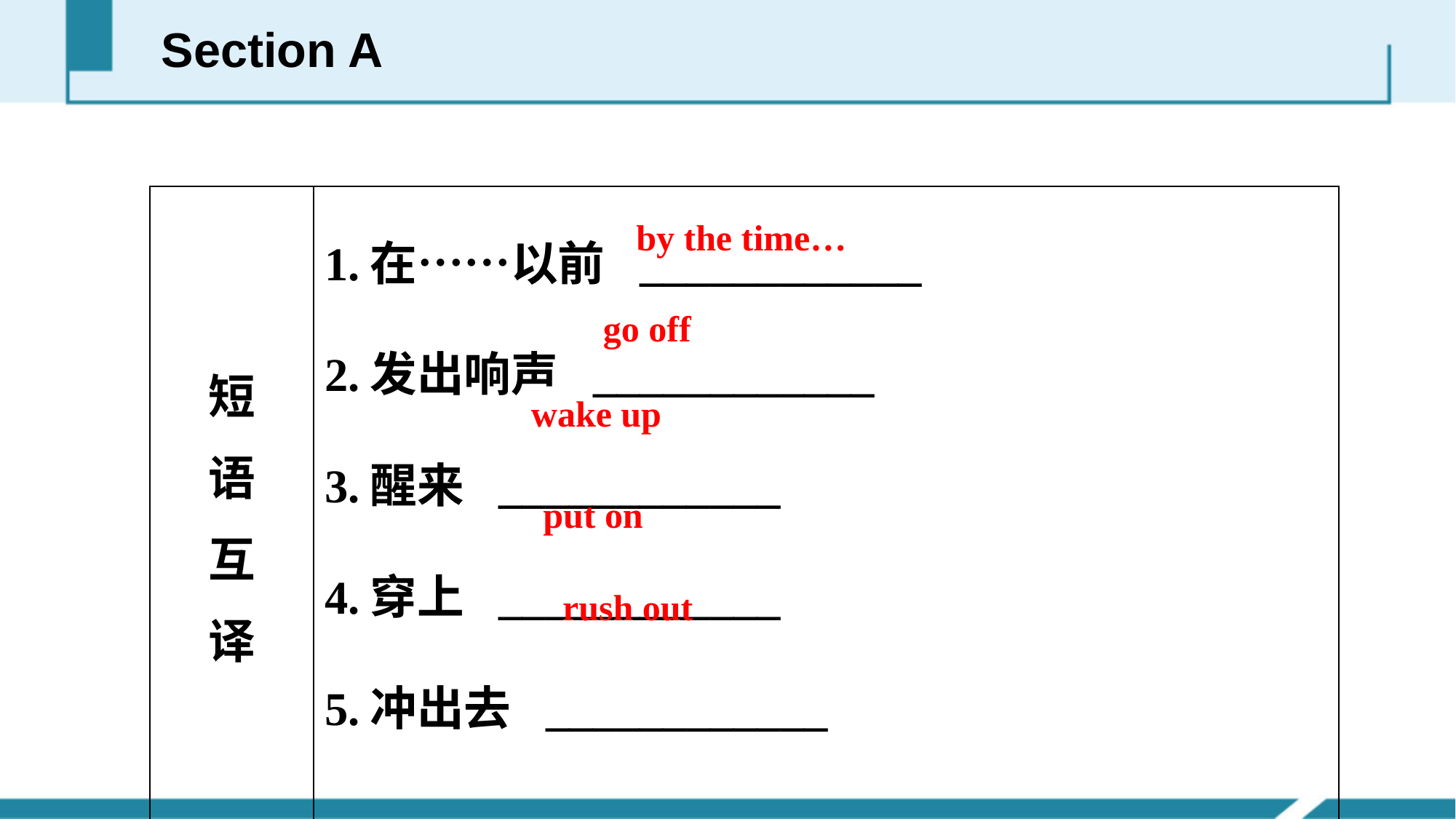

Section A
| 短 语 互 译 | 1.在……以前 \_\_\_\_\_\_\_\_\_\_\_\_ 2.发出响声 \_\_\_\_\_\_\_\_\_\_\_\_ 3.醒来 \_\_\_\_\_\_\_\_\_\_\_\_ 4.穿上 \_\_\_\_\_\_\_\_\_\_\_\_ 5.冲出去 \_\_\_\_\_\_\_\_\_\_\_\_ |
| --- | --- |
by the time…
go off

wake up
put on
rush out